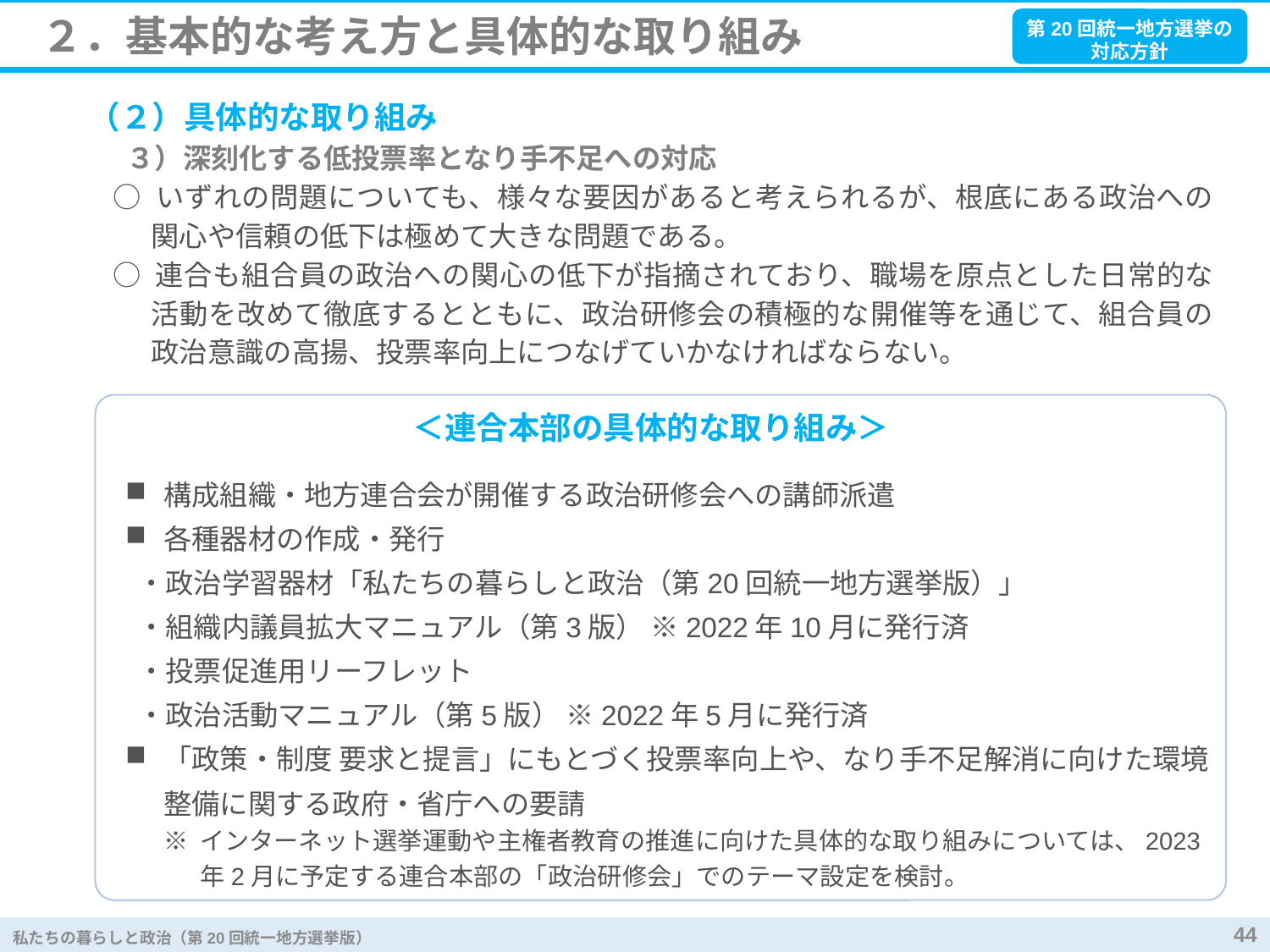

２．基本的な考え方と具体的な取り組み

第20回統一地方選挙の
対応方針
（２）具体的な取り組み
 ３）深刻化する低投票率となり手不足への対応
○ いずれの問題についても、様々な要因があると考えられるが、根底にある政治への関心や信頼の低下は極めて大きな問題である。
○ 連合も組合員の政治への関心の低下が指摘されており、職場を原点とした日常的な活動を改めて徹底するとともに、政治研修会の積極的な開催等を通じて、組合員の政治意識の高揚、投票率向上につなげていかなければならない。

＜連合本部の具体的な取り組み＞

構成組織・地方連合会が開催する政治研修会への講師派遣
各種器材の作成・発行
・政治学習器材「私たちの暮らしと政治（第20回統一地方選挙版）」
・組織内議員拡大マニュアル（第3版） ※2022年10月に発行済
・投票促進用リーフレット
・政治活動マニュアル（第5版） ※2022年5月に発行済
「政策・制度 要求と提言」にもとづく投票率向上や、なり手不足解消に向けた環境整備に関する政府・省庁への要請
※ インターネット選挙運動や主権者教育の推進に向けた具体的な取り組みについては、2023年2月に予定する連合本部の「政治研修会」でのテーマ設定を検討。

44
私たちの暮らしと政治（第20回統一地方選挙版）